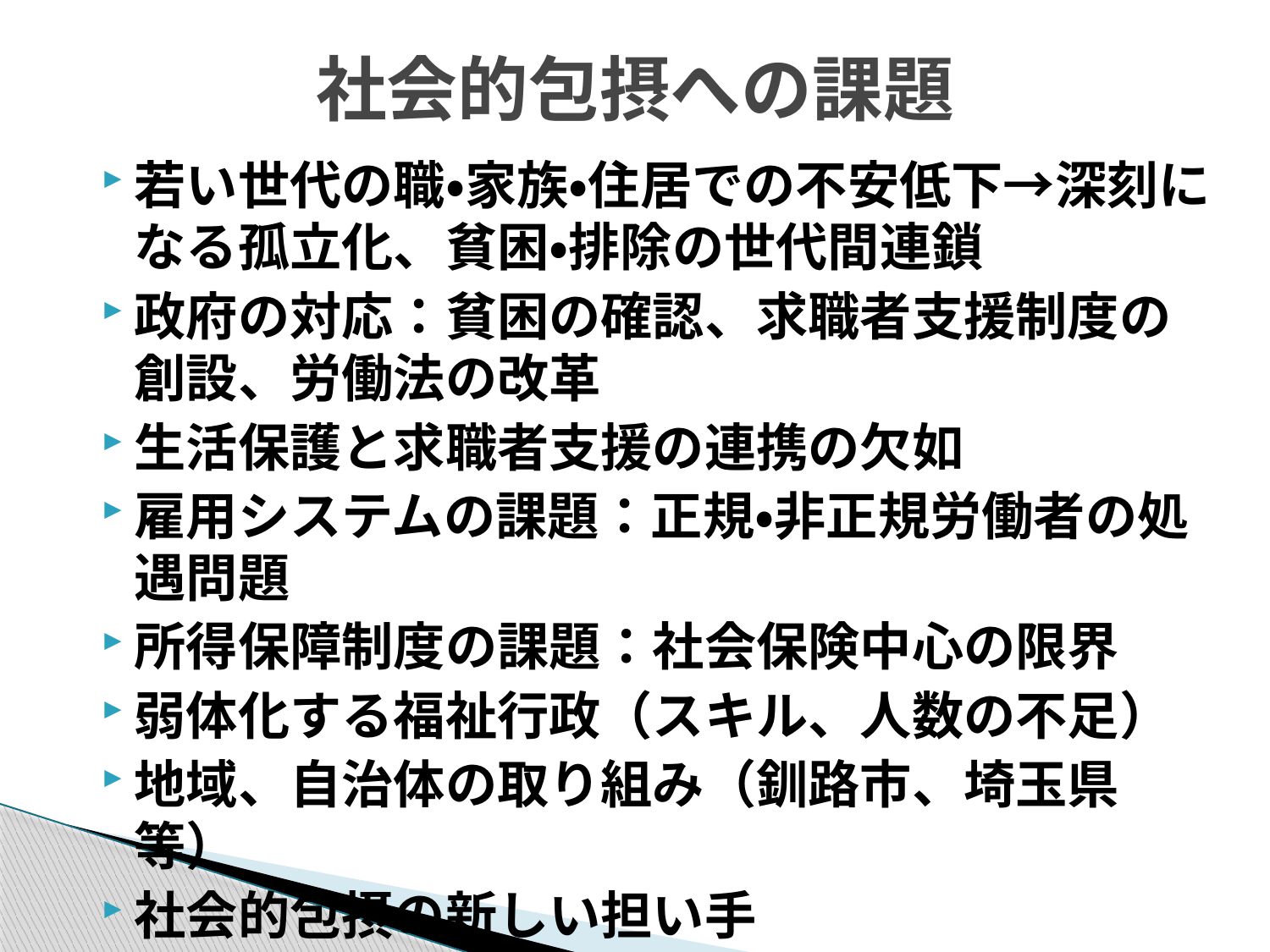

# 社会的包摂への課題
若い世代の職・家族・住居での不安低下→深刻になる孤立化、貧困・排除の世代間連鎖
政府の対応：貧困の確認、求職者支援制度の創設、労働法の改革
生活保護と求職者支援の連携の欠如
雇用システムの課題：正規・非正規労働者の処遇問題
所得保障制度の課題：社会保険中心の限界
弱体化する福祉行政（スキル、人数の不足）
地域、自治体の取り組み（釧路市、埼玉県等）
社会的包摂の新しい担い手